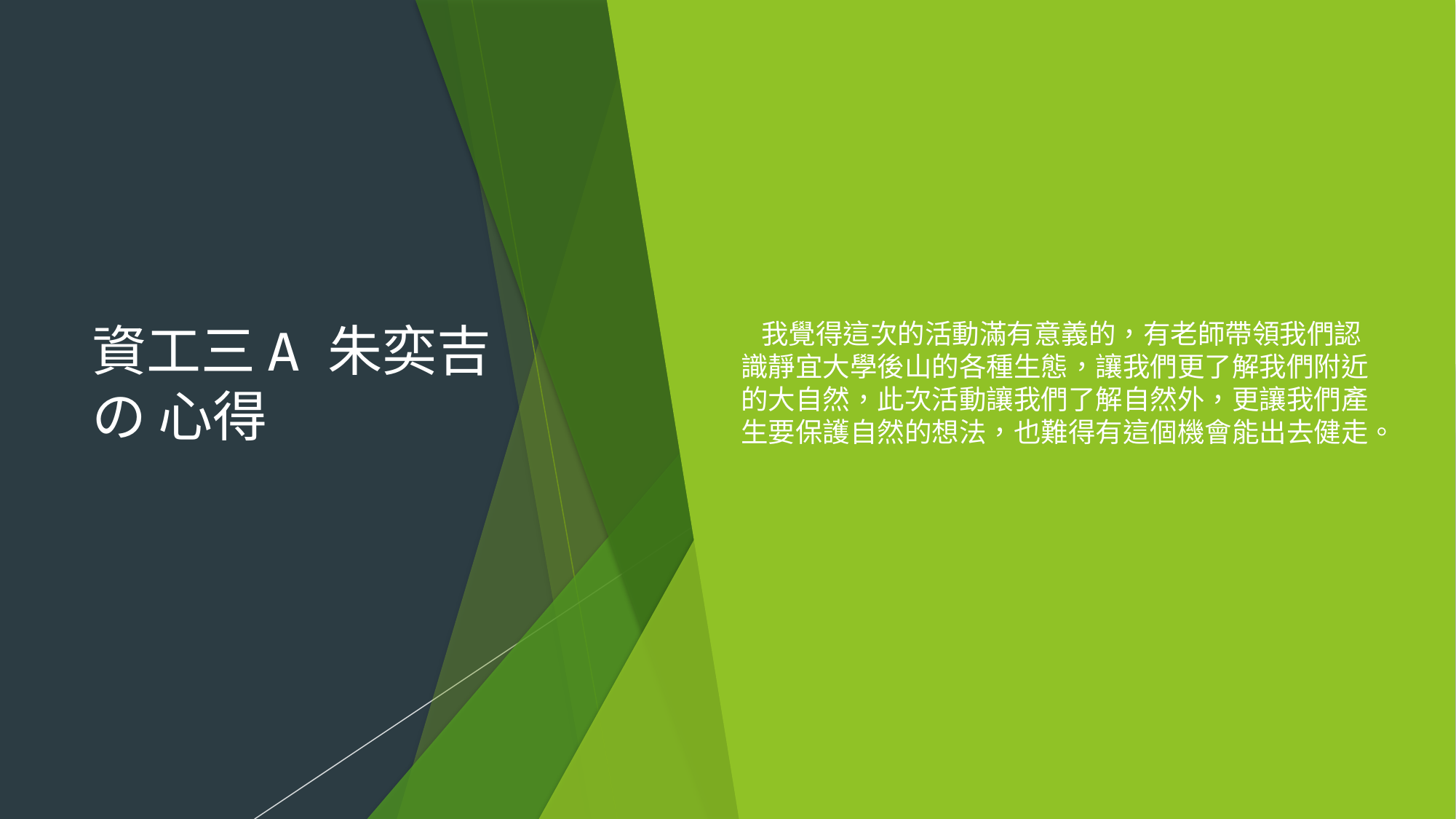

# 資工三A 朱奕吉 の 心得
我覺得這次的活動滿有意義的，有老師帶領我們認識靜宜大學後山的各種生態，讓我們更了解我們附近的大自然，此次活動讓我們了解自然外，更讓我們產生要保護自然的想法，也難得有這個機會能出去健走。